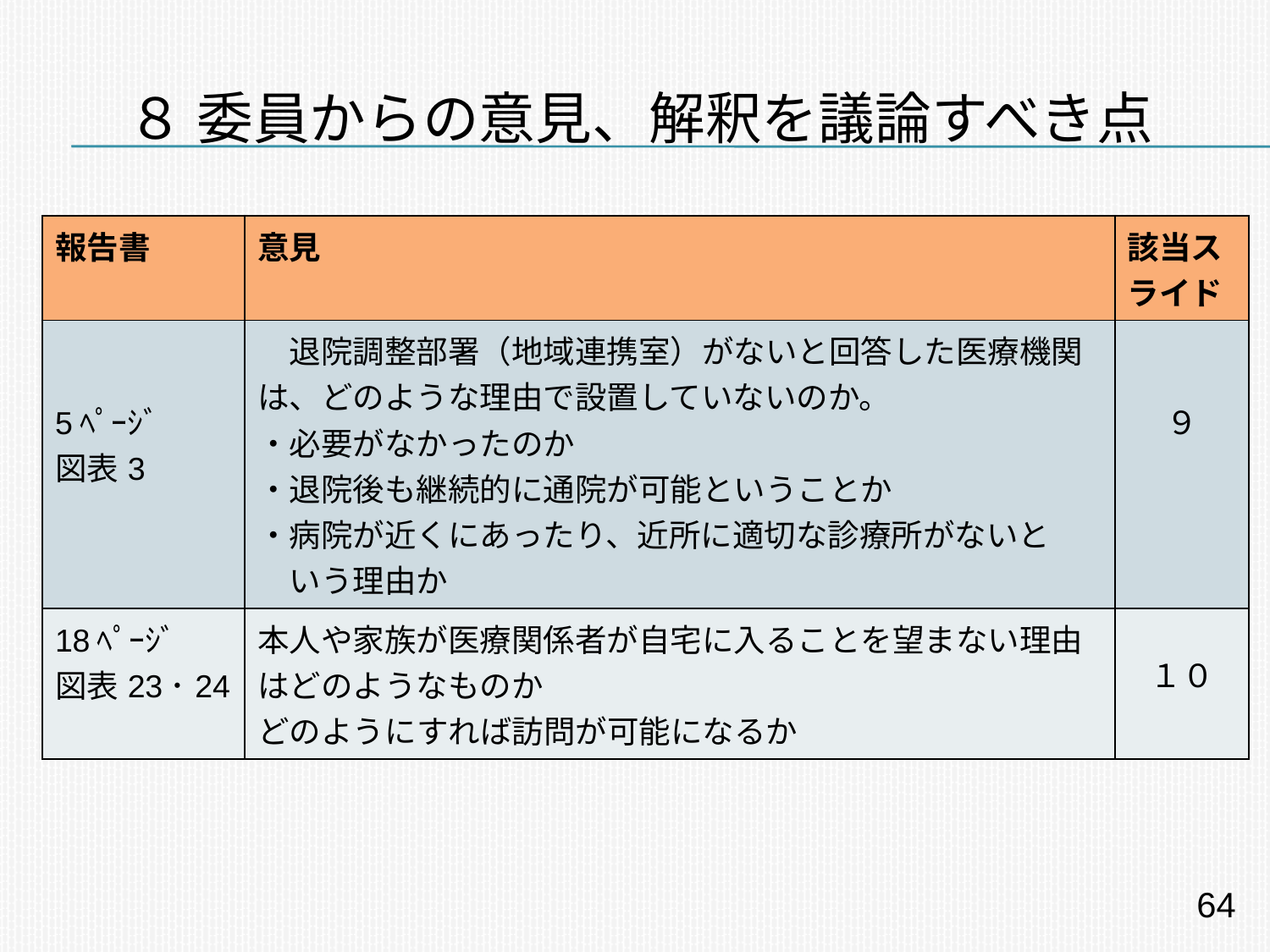

# ８ 委員からの意見、解釈を議論すべき点
| 報告書 | 意見 | 該当スライド |
| --- | --- | --- |
| 5ﾍﾟｰｼﾞ 図表3 | 退院調整部署（地域連携室）がないと回答した医療機関は、どのような理由で設置していないのか。 ・必要がなかったのか ・退院後も継続的に通院が可能ということか ・病院が近くにあったり、近所に適切な診療所がないと 　いう理由か | ９ |
| 18ﾍﾟｰｼﾞ 図表23･24 | 本人や家族が医療関係者が自宅に入ることを望まない理由はどのようなものか どのようにすれば訪問が可能になるか | １０ |
64